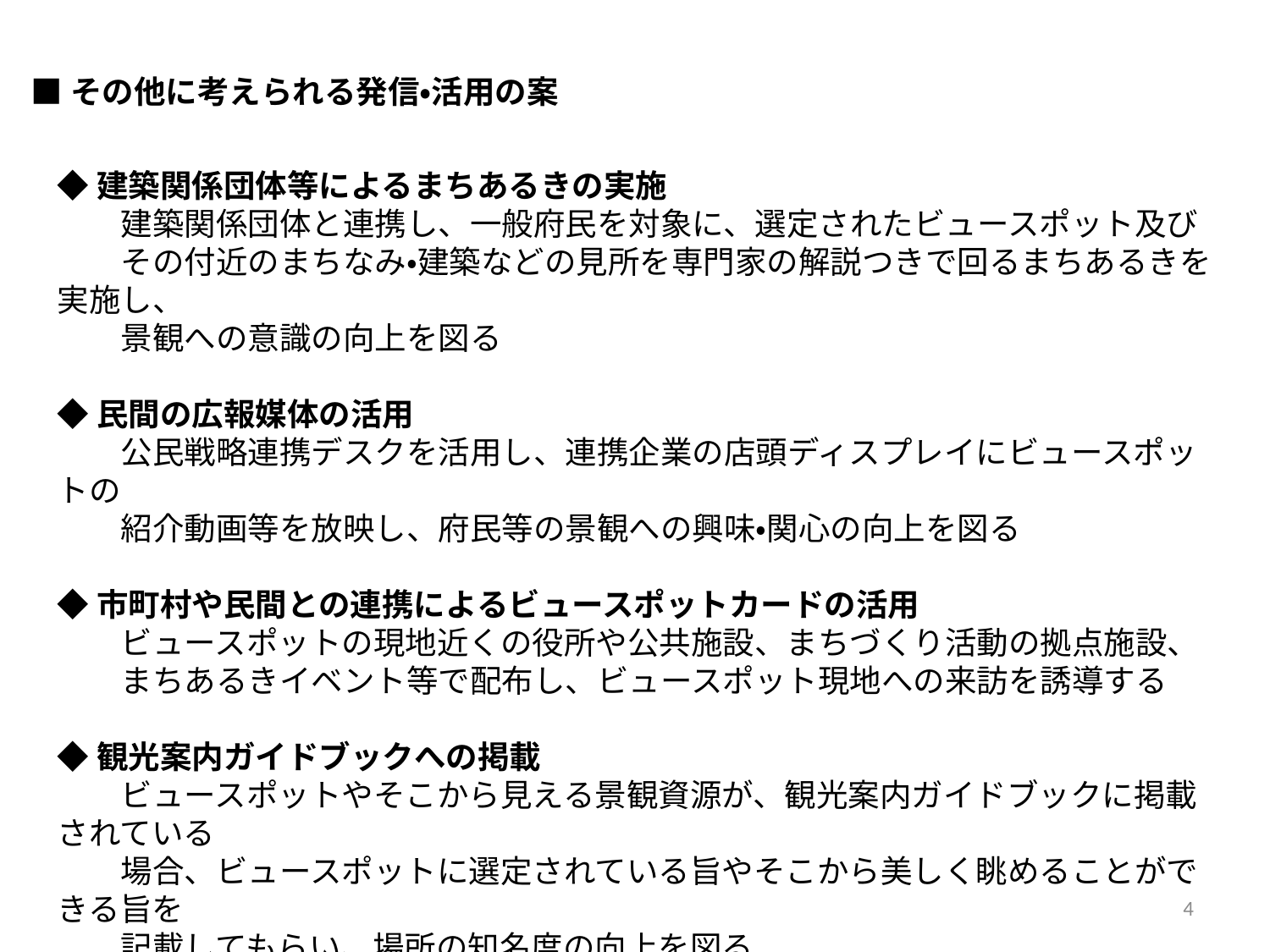

■その他に考えられる発信・活用の案
◆建築関係団体等によるまちあるきの実施
　　建築関係団体と連携し、一般府民を対象に、選定されたビュースポット及び
　　その付近のまちなみ・建築などの見所を専門家の解説つきで回るまちあるきを実施し、
　　景観への意識の向上を図る

◆民間の広報媒体の活用
　　公民戦略連携デスクを活用し、連携企業の店頭ディスプレイにビュースポットの
　　紹介動画等を放映し、府民等の景観への興味・関心の向上を図る

◆市町村や民間との連携によるビュースポットカードの活用
　　ビュースポットの現地近くの役所や公共施設、まちづくり活動の拠点施設、
　　まちあるきイベント等で配布し、ビュースポット現地への来訪を誘導する

◆観光案内ガイドブックへの掲載
　　ビュースポットやそこから見える景観資源が、観光案内ガイドブックに掲載されている
　　場合、ビュースポットに選定されている旨やそこから美しく眺めることができる旨を
　　記載してもらい、場所の知名度の向上を図る
4